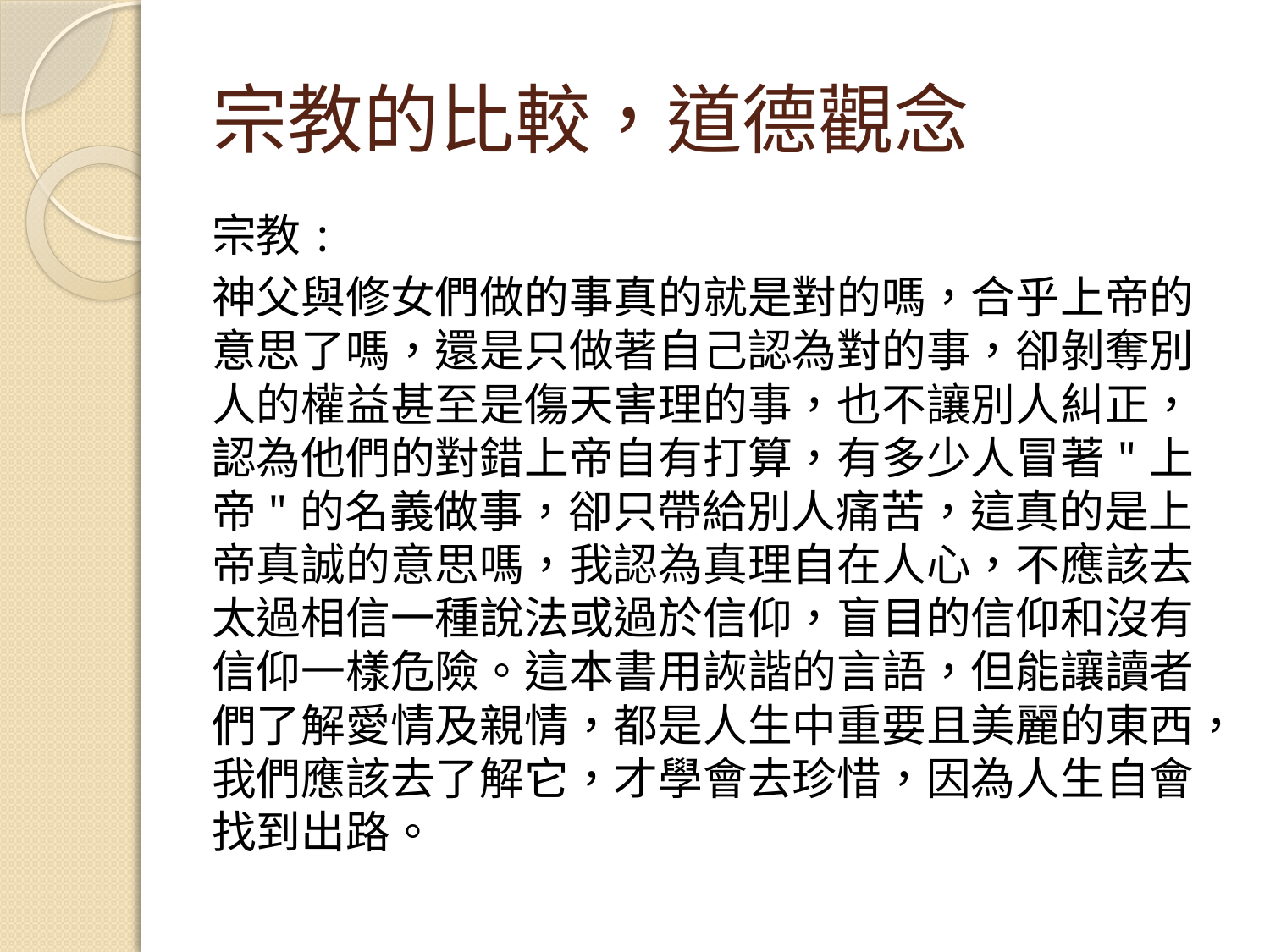

# 宗教的比較，道德觀念
宗教:
神父與修女們做的事真的就是對的嗎，合乎上帝的意思了嗎，還是只做著自己認為對的事，卻剝奪別人的權益甚至是傷天害理的事，也不讓別人糾正，認為他們的對錯上帝自有打算，有多少人冒著"上帝"的名義做事，卻只帶給別人痛苦，這真的是上帝真誠的意思嗎，我認為真理自在人心，不應該去太過相信一種說法或過於信仰，盲目的信仰和沒有信仰一樣危險。這本書用詼諧的言語，但能讓讀者們了解愛情及親情，都是人生中重要且美麗的東西，我們應該去了解它，才學會去珍惜，因為人生自會找到出路。